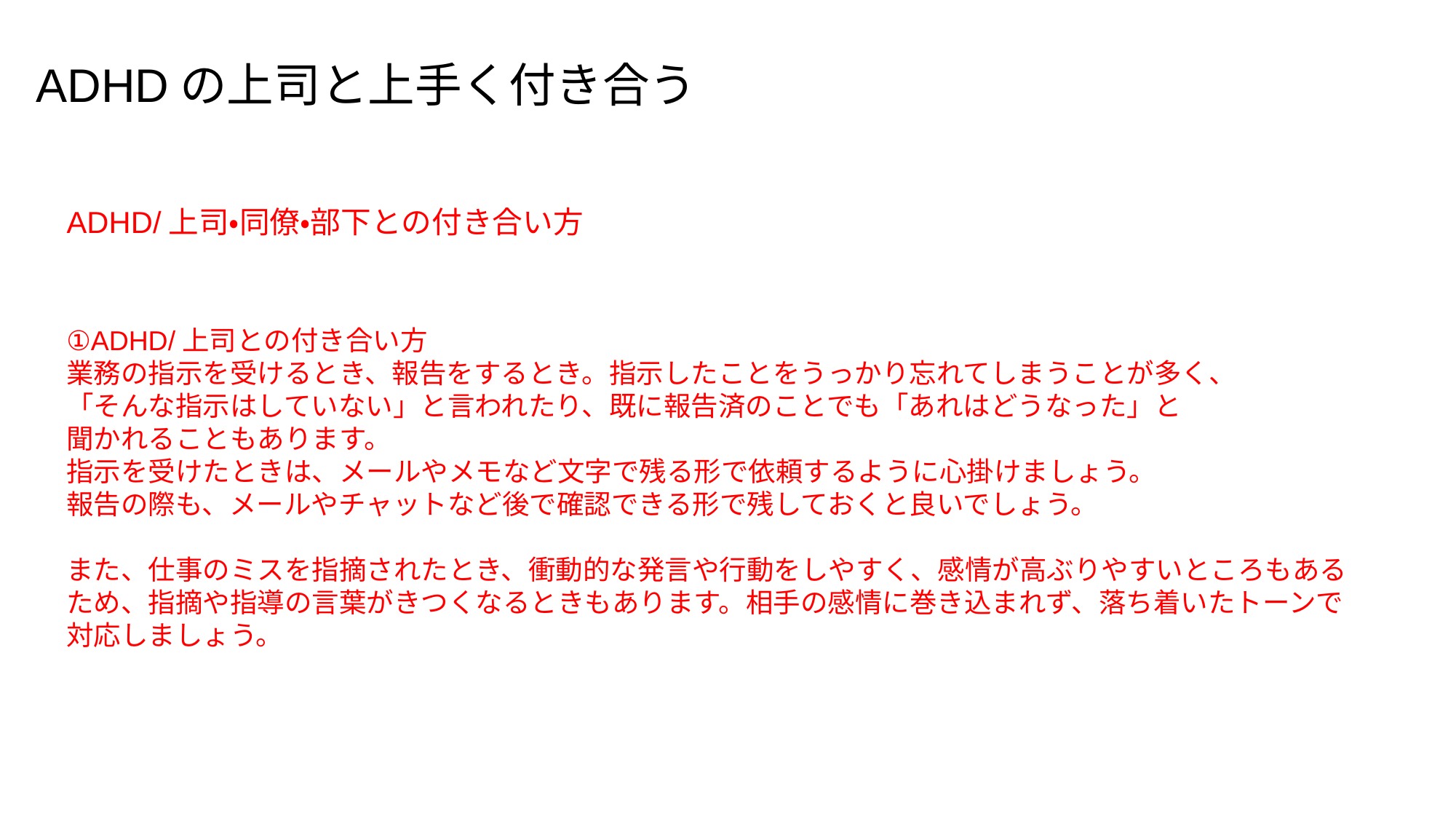

# ADHDの上司と上手く付き合う
ADHD/上司・同僚・部下との付き合い方

①ADHD/上司との付き合い方
業務の指示を受けるとき、報告をするとき。指示したことをうっかり忘れてしまうことが多く、
「そんな指示はしていない」と言われたり、既に報告済のことでも「あれはどうなった」と
聞かれることもあります。
指示を受けたときは、メールやメモなど文字で残る形で依頼するように心掛けましょう。
報告の際も、メールやチャットなど後で確認できる形で残しておくと良いでしょう。

また、仕事のミスを指摘されたとき、衝動的な発言や行動をしやすく、感情が高ぶりやすいところもあるため、指摘や指導の言葉がきつくなるときもあります。相手の感情に巻き込まれず、落ち着いたトーンで対応しましょう。